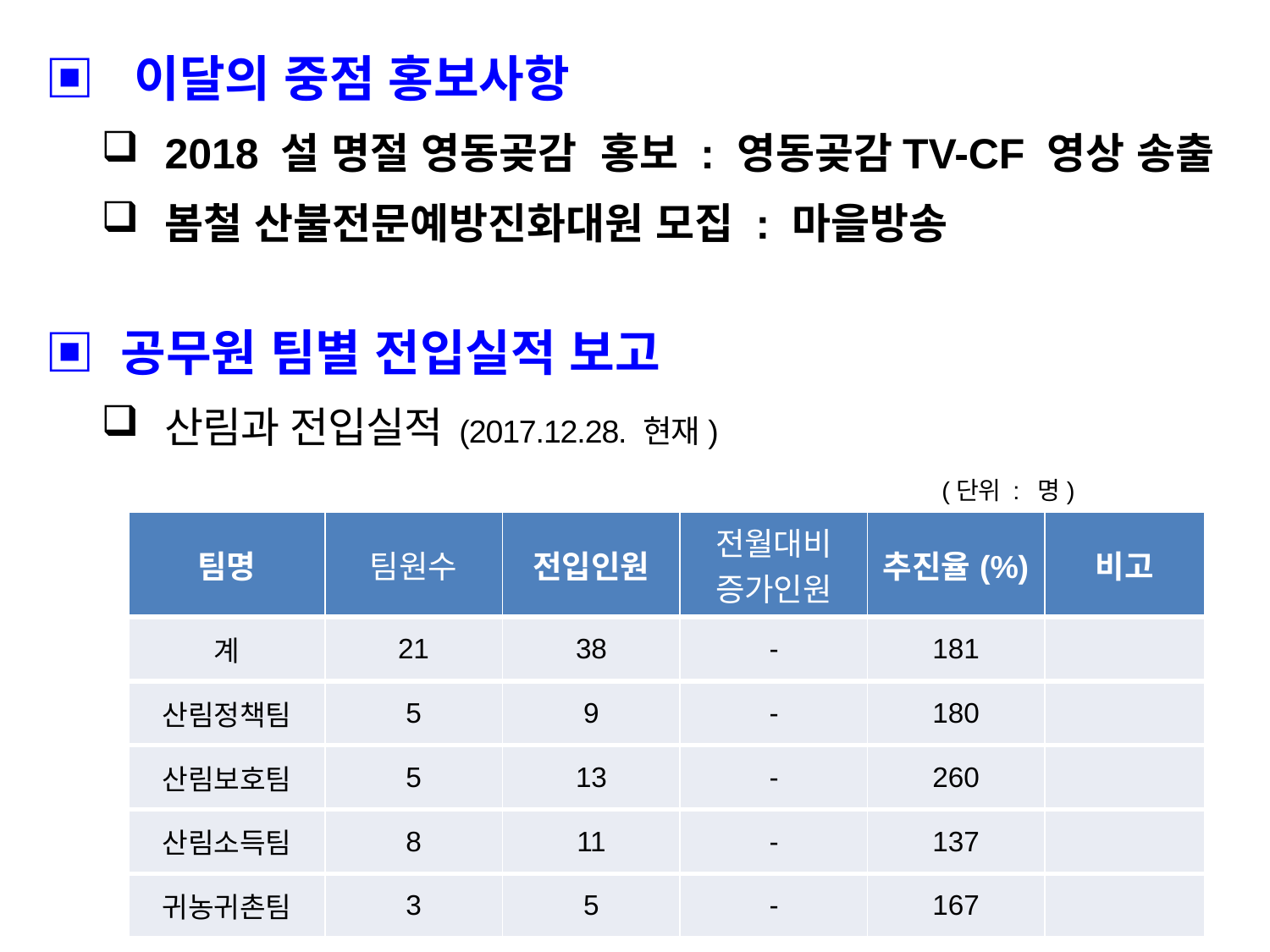

▣  이달의 중점 홍보사항
2018 설 명절 영동곶감  홍보 : 영동곶감TV-CF 영상 송출
봄철 산불전문예방진화대원 모집 : 마을방송

▣ 공무원 팀별 전입실적 보고
산림과 전입실적 (2017.12.28. 현재)
                                                                                                                                          (단위 :  명)

| 팀명 | 팀원수 | 전입인원 | 전월대비 증가인원 | 추진율(%) | 비고 |
| --- | --- | --- | --- | --- | --- |
| 계 | 21 | 38 | - | 181 |  |
| 산림정책팀 | 5 | 9 | - | 180 |  |
| 산림보호팀 | 5 | 13 | - | 260 |  |
| 산림소득팀 | 8 | 11 | - | 137 |  |
| 귀농귀촌팀 | 3 | 5 | - | 167 |  |